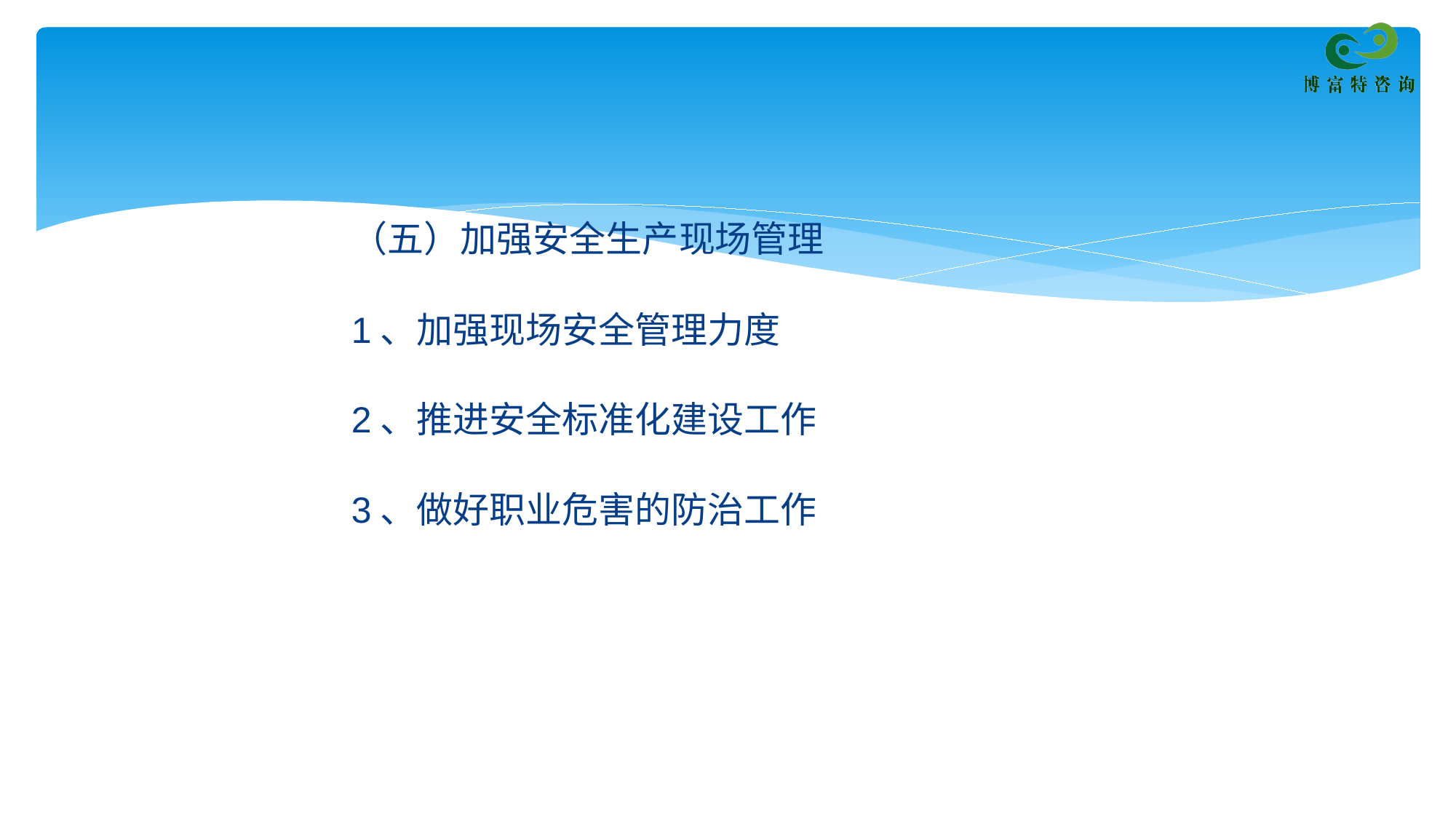

（五）加强安全生产现场管理
1、加强现场安全管理力度
2、推进安全标准化建设工作
3、做好职业危害的防治工作